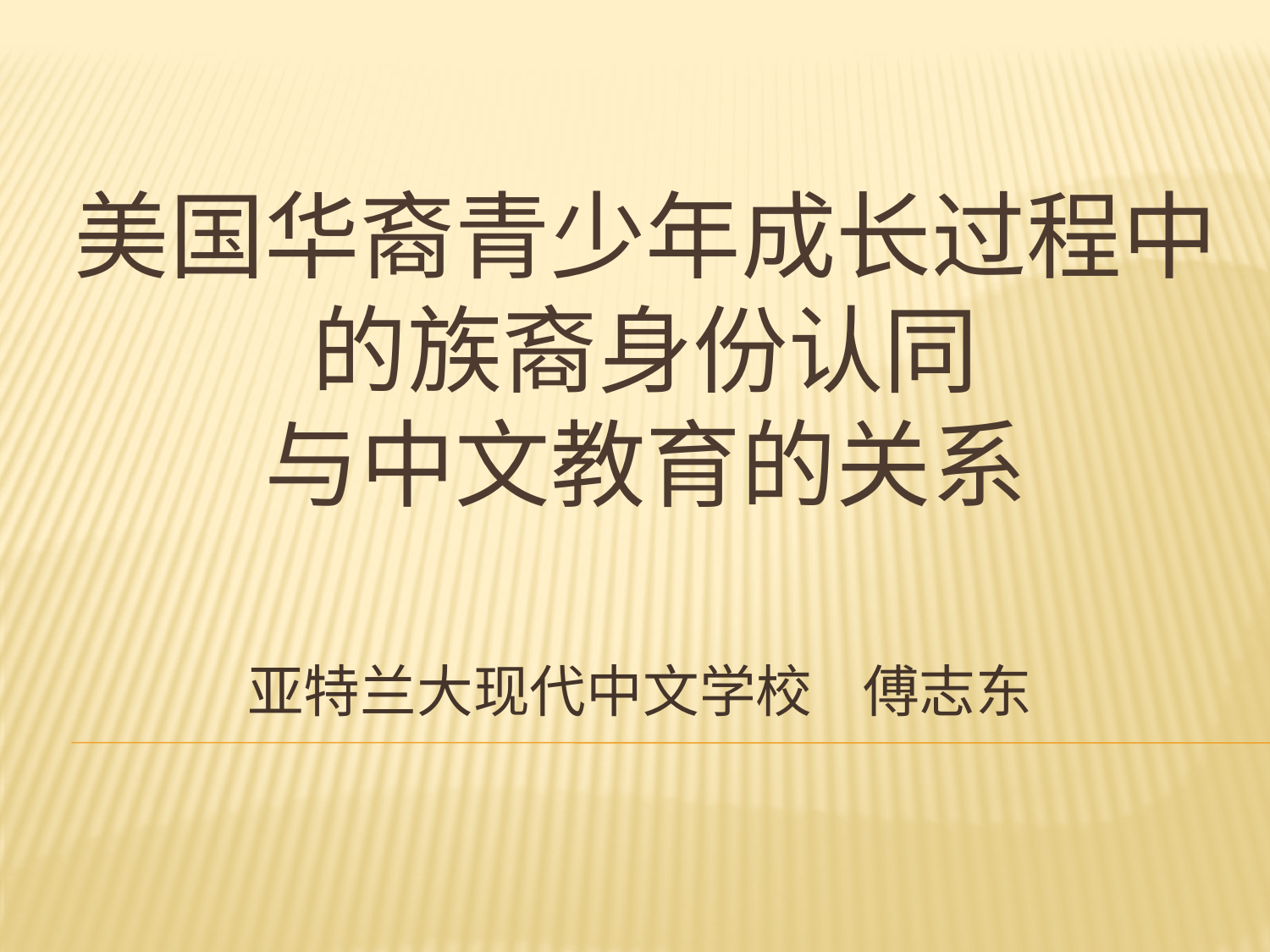

# 美国华裔青少年成长过程中的族裔身份认同 与中文教育的关系
亚特兰大现代中文学校    傅志东